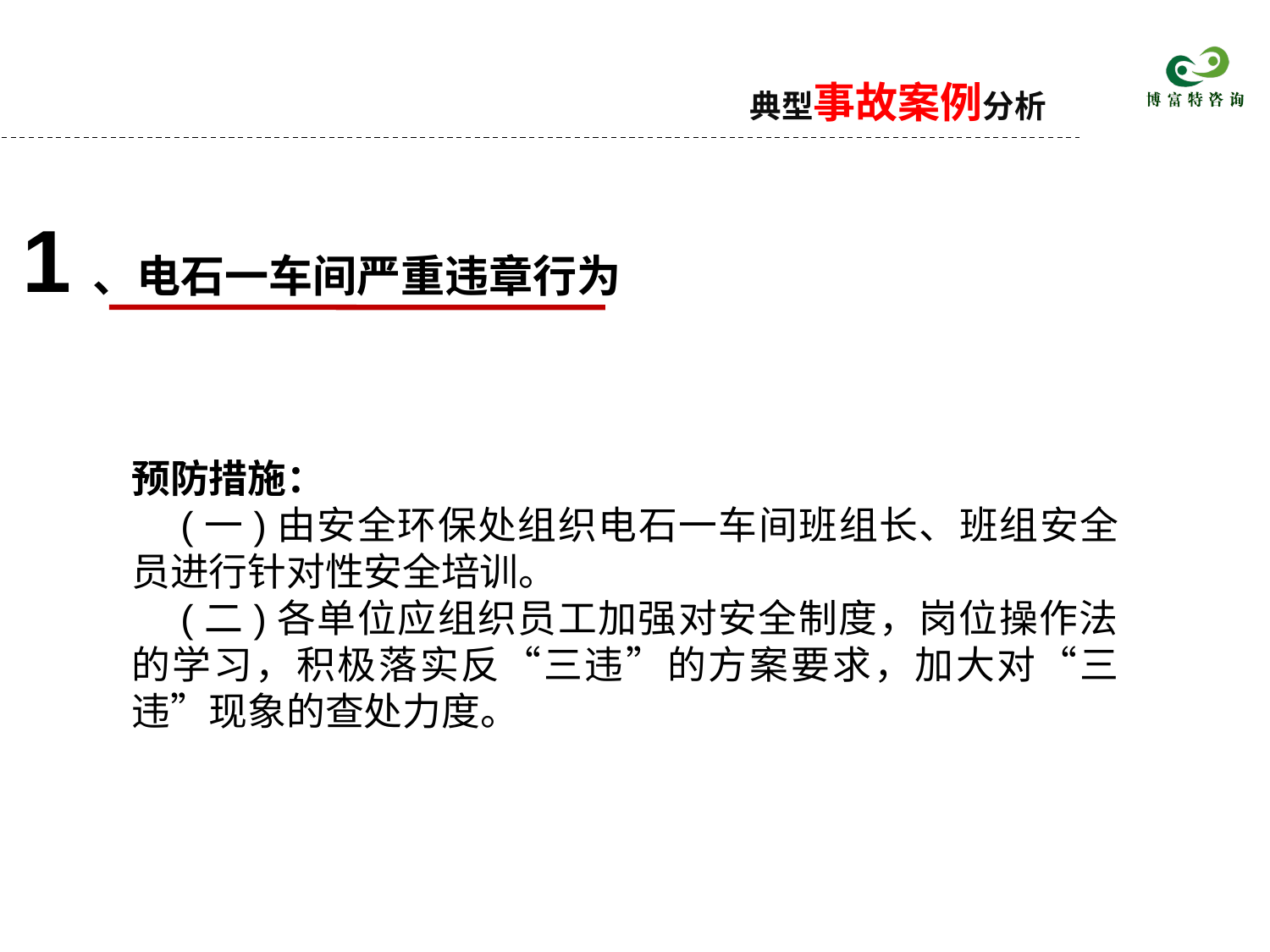

1、电石一车间严重违章行为
预防措施：
    (一)由安全环保处组织电石一车间班组长、班组安全员进行针对性安全培训。
    (二)各单位应组织员工加强对安全制度，岗位操作法的学习，积极落实反“三违”的方案要求，加大对“三违”现象的查处力度。